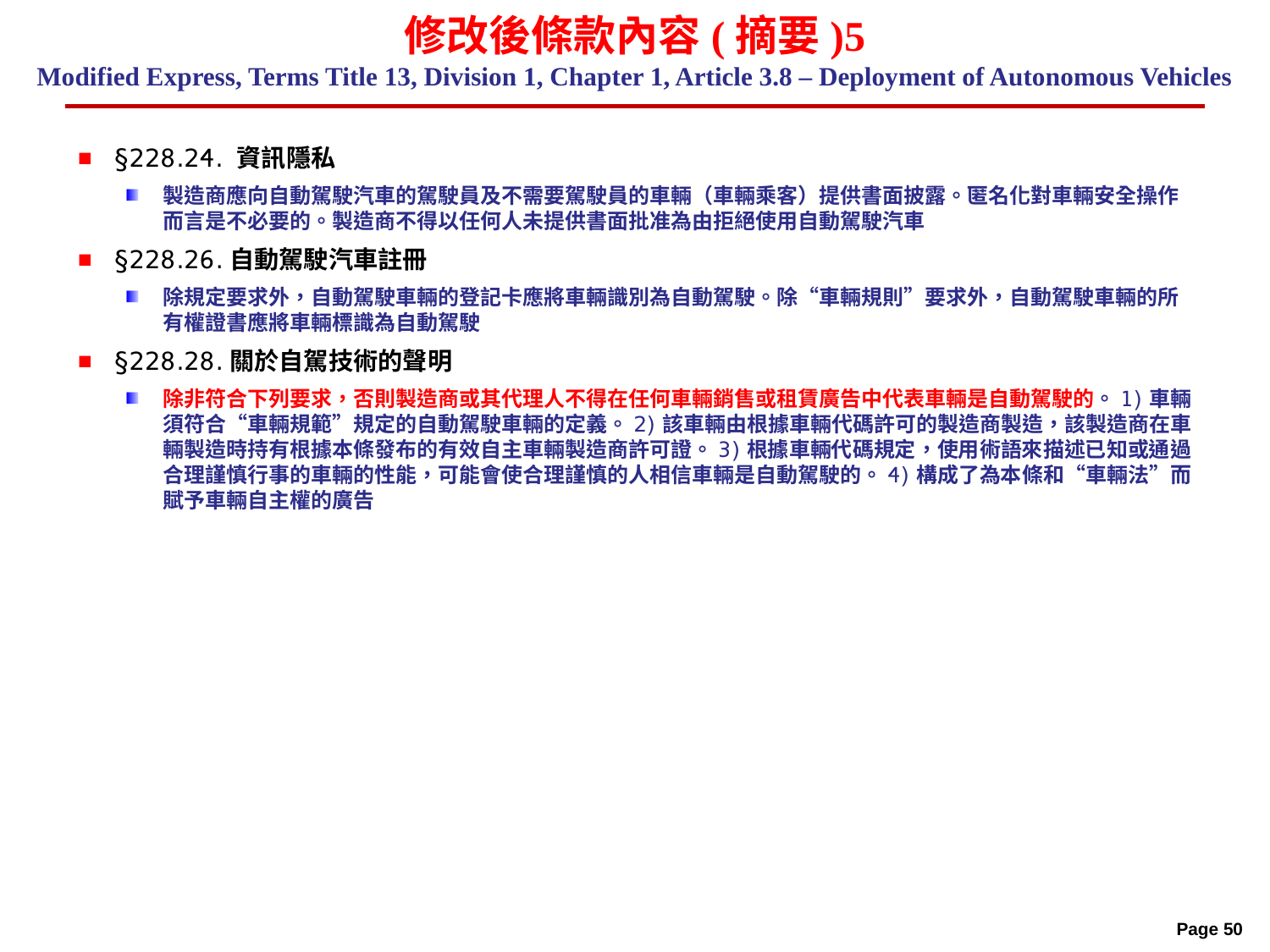

# 修改後條款內容(摘要)5 Modified Express, Terms Title 13, Division 1, Chapter 1, Article 3.8 – Deployment of Autonomous Vehicles
§228.24. 資訊隱私
製造商應向自動駕駛汽車的駕駛員及不需要駕駛員的車輛（車輛乘客）提供書面披露。匿名化對車輛安全操作而言是不必要的。製造商不得以任何人未提供書面批准為由拒絕使用自動駕駛汽車
§228.26.自動駕駛汽車註冊
除規定要求外，自動駕駛車輛的登記卡應將車輛識別為自動駕駛。除“車輛規則”要求外，自動駕駛車輛的所有權證書應將車輛標識為自動駕駛
§228.28.關於自駕技術的聲明
除非符合下列要求，否則製造商或其代理人不得在任何車輛銷售或租賃廣告中代表車輛是自動駕駛的。1)車輛須符合“車輛規範”規定的自動駕駛車輛的定義。2)該車輛由根據車輛代碼許可的製造商製造，該製造商在車輛製造時持有根據本條發布的有效自主車輛製造商許可證。3)根據車輛代碼規定，使用術語來描述已知或通過合理謹慎行事的車輛的性能，可能會使合理謹慎的人相信車輛是自動駕駛的。4)構成了為本條和“車輛法”而賦予車輛自主權的廣告